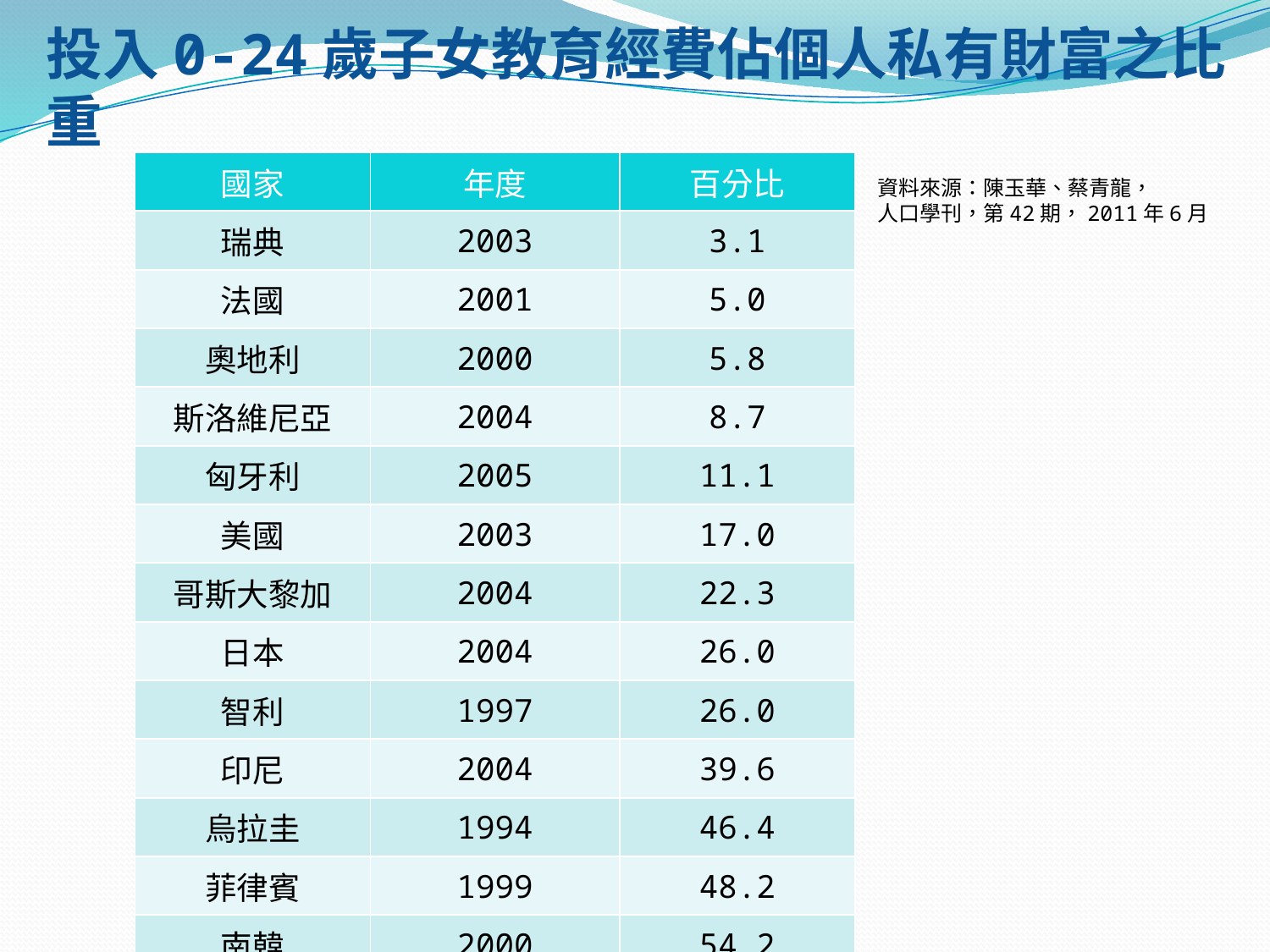

# 投入0-24歲子女教育經費佔個人私有財富之比重
| 國家 | 年度 | 百分比 |
| --- | --- | --- |
| 瑞典 | 2003 | 3.1 |
| 法國 | 2001 | 5.0 |
| 奧地利 | 2000 | 5.8 |
| 斯洛維尼亞 | 2004 | 8.7 |
| 匈牙利 | 2005 | 11.1 |
| 美國 | 2003 | 17.0 |
| 哥斯大黎加 | 2004 | 22.3 |
| 日本 | 2004 | 26.0 |
| 智利 | 1997 | 26.0 |
| 印尼 | 2004 | 39.6 |
| 烏拉圭 | 1994 | 46.4 |
| 菲律賓 | 1999 | 48.2 |
| 南韓 | 2000 | 54.2 |
| 臺灣 | 2003 | 66.8 |
資料來源：陳玉華、蔡青龍，
人口學刊，第42期，2011年6月